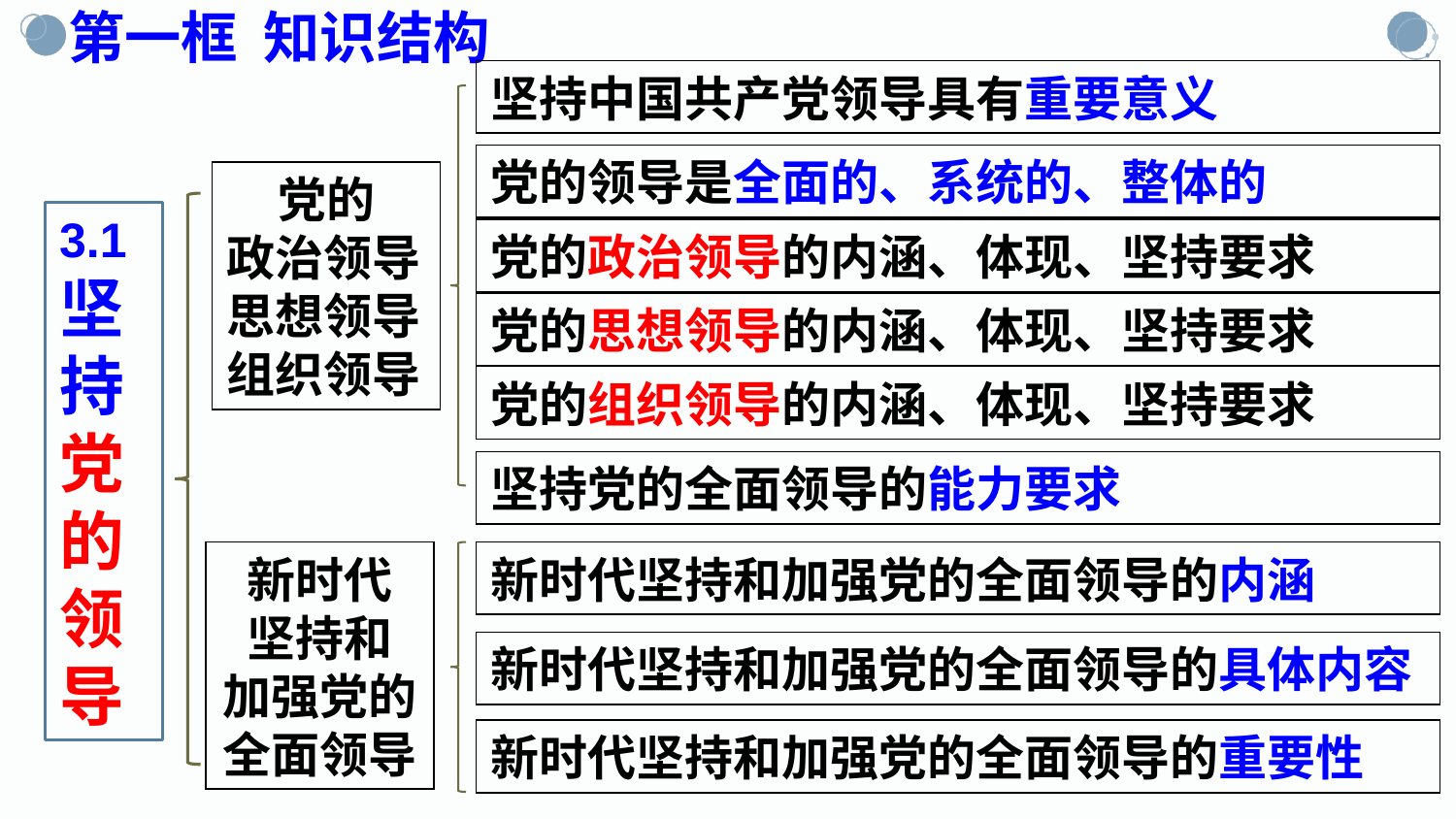

第一框  知识结构
坚持中国共产党领导具有重要意义

党的领导是全面的、系统的、整体的
党的
政治领导
思想领导
组织领导

3.1坚持党的领导
党的政治领导的内涵、体现、坚持要求
党的思想领导的内涵、体现、坚持要求
党的组织领导的内涵、体现、坚持要求
坚持党的全面领导的能力要求
新时代
坚持和
加强党的
全面领导

新时代坚持和加强党的全面领导的内涵
新时代坚持和加强党的全面领导的具体内容
新时代坚持和加强党的全面领导的重要性